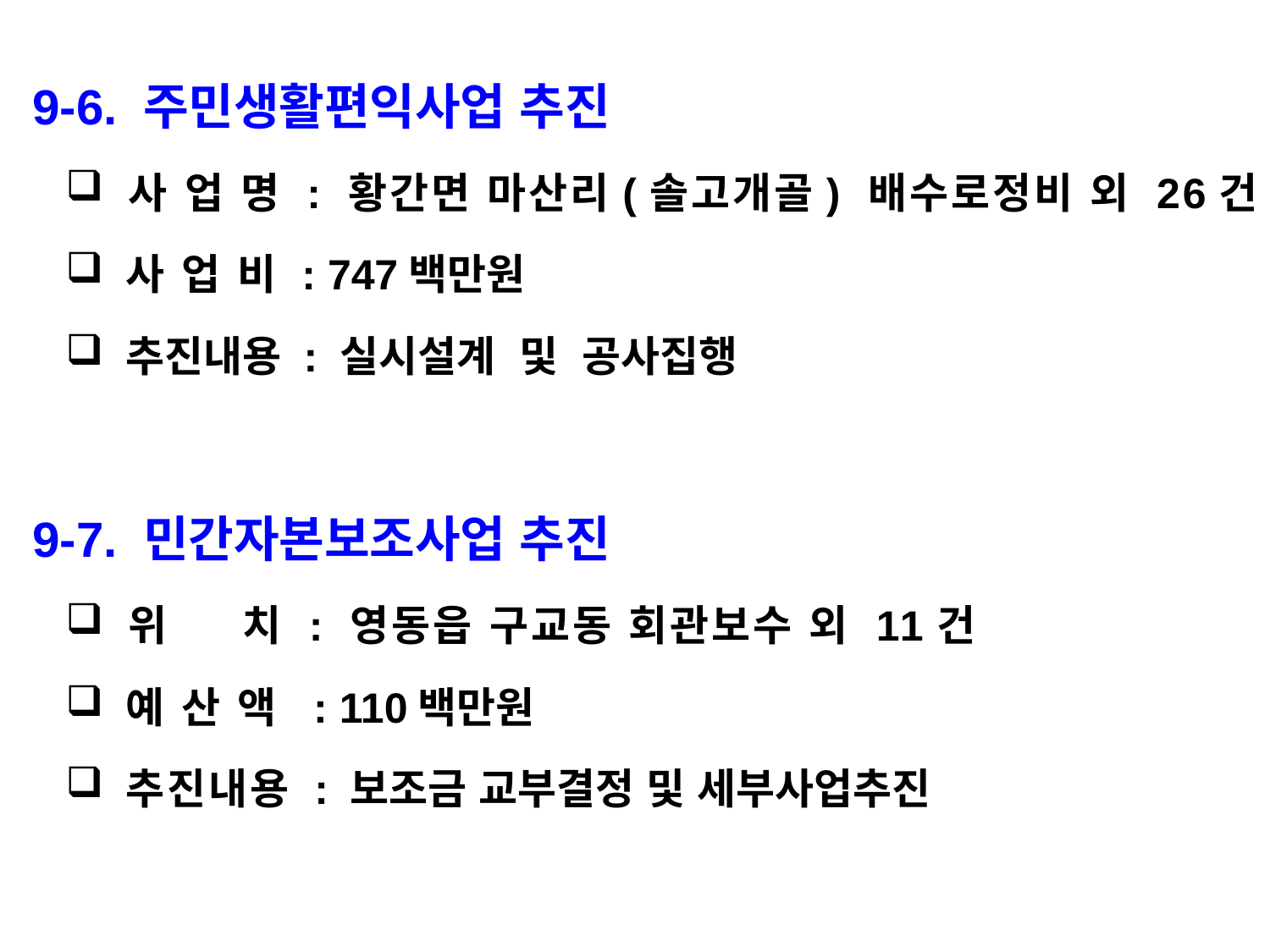

9-6. 주민생활편익사업 추진
 사 업 명 : 황간면 마산리(솔고개골) 배수로정비 외 26건
 사 업 비 : 747백만원
 추진내용 : 실시설계  및  공사집행
9-7. 민간자본보조사업 추진
 위     치 : 영동읍 구교동 회관보수 외 11건
 예 산 액  : 110백만원
 추진내용 : 보조금 교부결정 및 세부사업추진